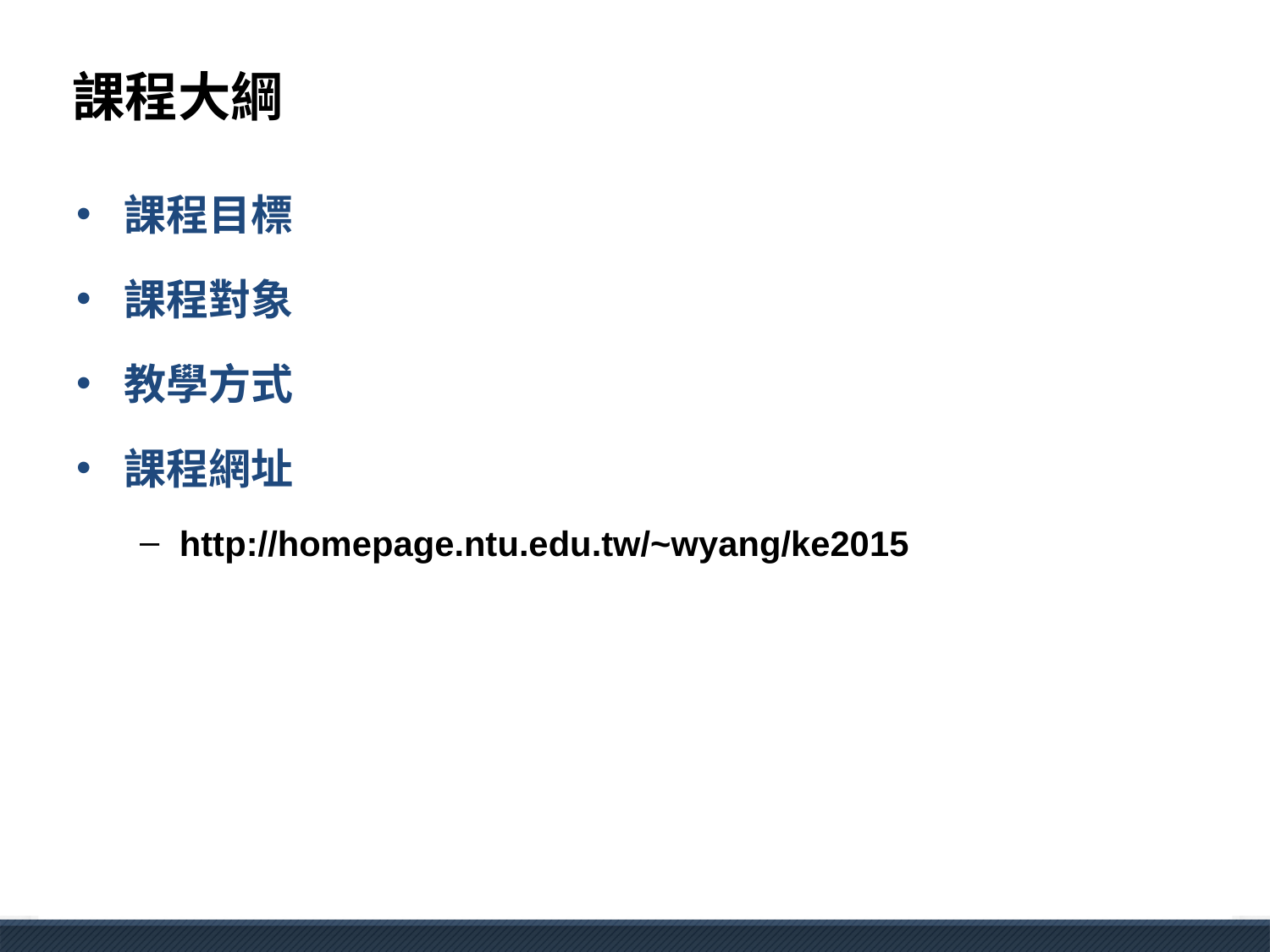

# 課程大綱
課程目標
課程對象
教學方式
課程網址
http://homepage.ntu.edu.tw/~wyang/ke2015